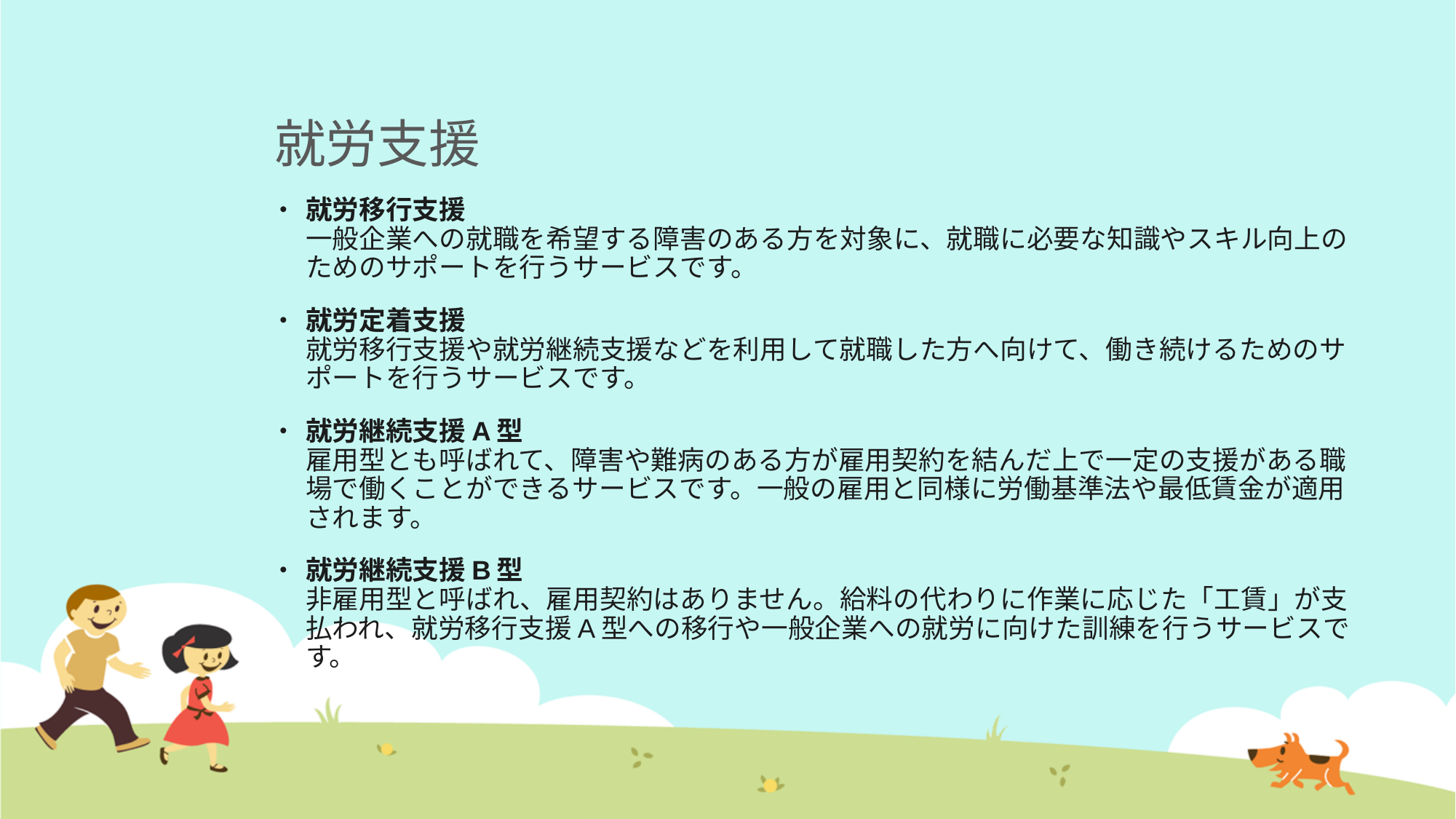

# 就労支援
就労移行支援
一般企業への就職を希望する障害のある方を対象に、就職に必要な知識やスキル向上のためのサポートを行うサービスです。
就労定着支援
就労移行支援や就労継続支援などを利用して就職した方へ向けて、働き続けるためのサポートを行うサービスです。
就労継続支援A型
雇用型とも呼ばれて、障害や難病のある方が雇用契約を結んだ上で一定の支援がある職場で働くことができるサービスです。一般の雇用と同様に労働基準法や最低賃金が適用されます。
就労継続支援B型
非雇用型と呼ばれ、雇用契約はありません。給料の代わりに作業に応じた「工賃」が支払われ、就労移行支援A型への移行や一般企業への就労に向けた訓練を行うサービスです。